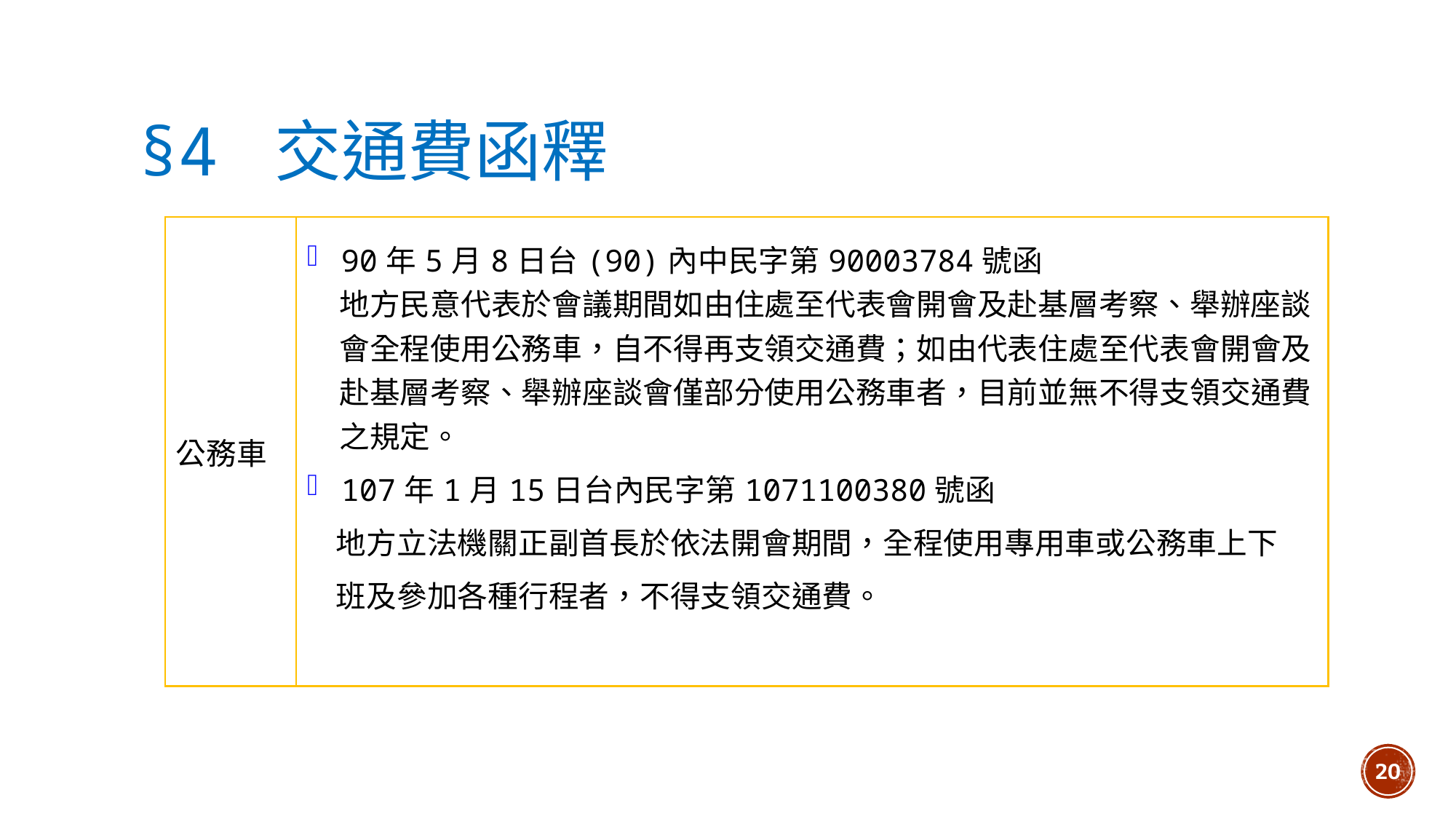

# §4 交通費函釋
| 公務車 | 90年5月8日台(90)內中民字第90003784號函 地方民意代表於會議期間如由住處至代表會開會及赴基層考察、舉辦座談會全程使用公務車，自不得再支領交通費；如由代表住處至代表會開會及赴基層考察、舉辦座談會僅部分使用公務車者，目前並無不得支領交通費之規定。 107年1月15日台內民字第1071100380號函 地方立法機關正副首長於依法開會期間，全程使用專用車或公務車上下 班及參加各種行程者，不得支領交通費。 |
| --- | --- |
20